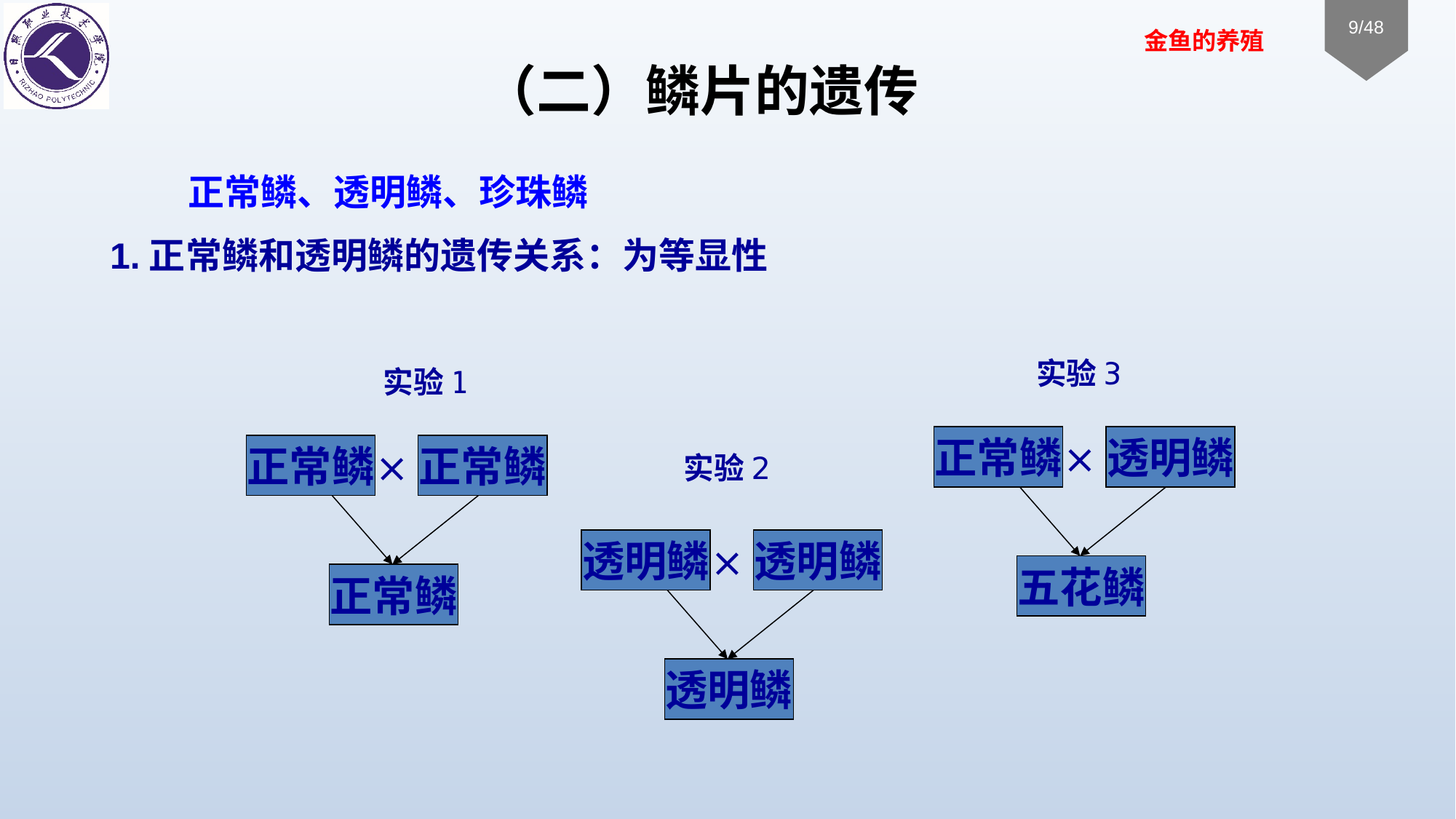

# （二）鳞片的遗传
       正常鳞、透明鳞、珍珠鳞
1.正常鳞和透明鳞的遗传关系：为等显性
实验3
实验1
正常鳞
×
透明鳞

五花鳞
正常鳞
×
正常鳞

正常鳞
实验2
透明鳞
×
透明鳞

透明鳞